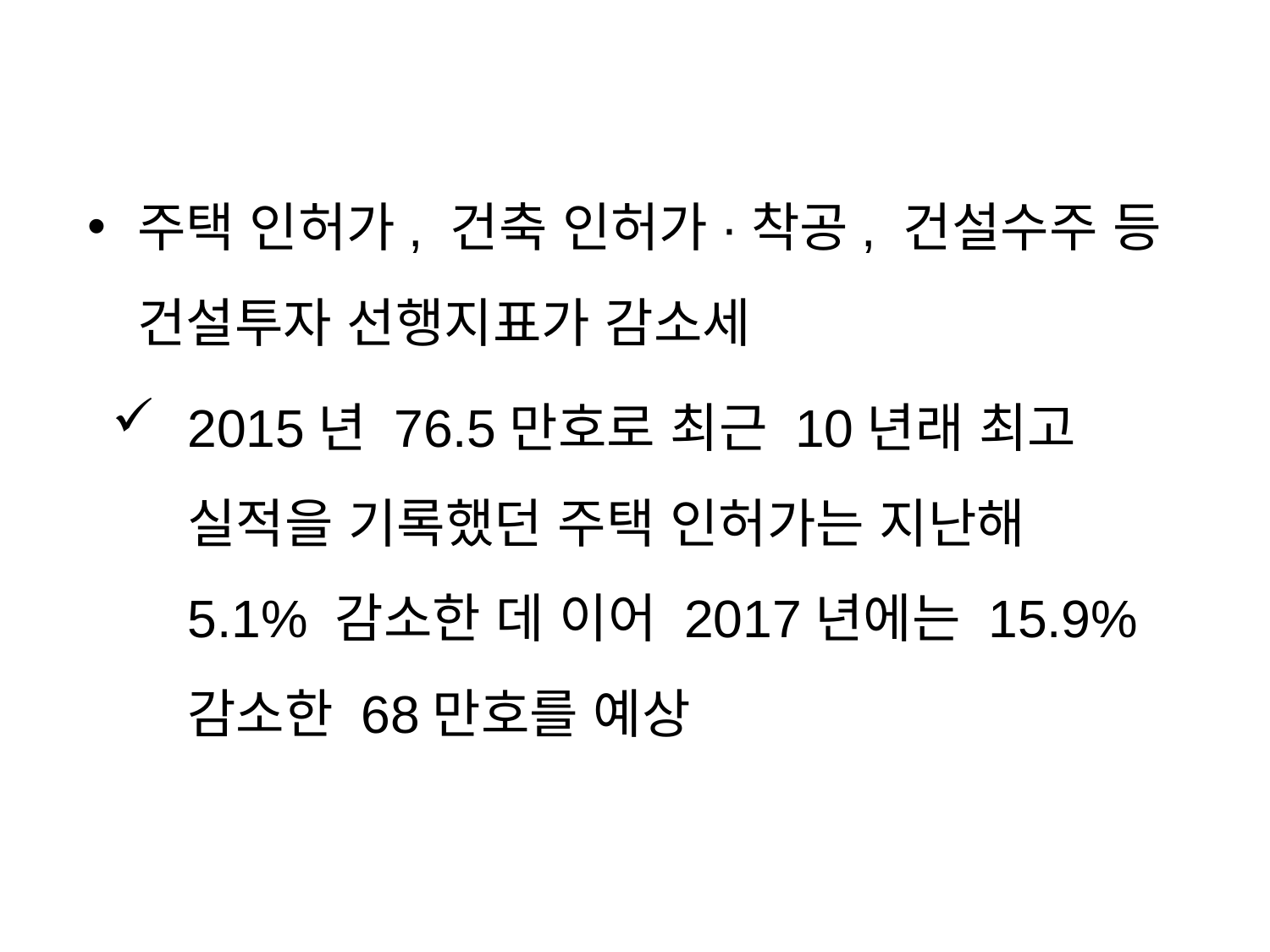

주택 인허가, 건축 인허가·착공, 건설수주 등 건설투자 선행지표가 감소세
2015년 76.5만호로 최근 10년래 최고 실적을 기록했던 주택 인허가는 지난해 5.1% 감소한 데 이어 2017년에는 15.9% 감소한 68만호를 예상